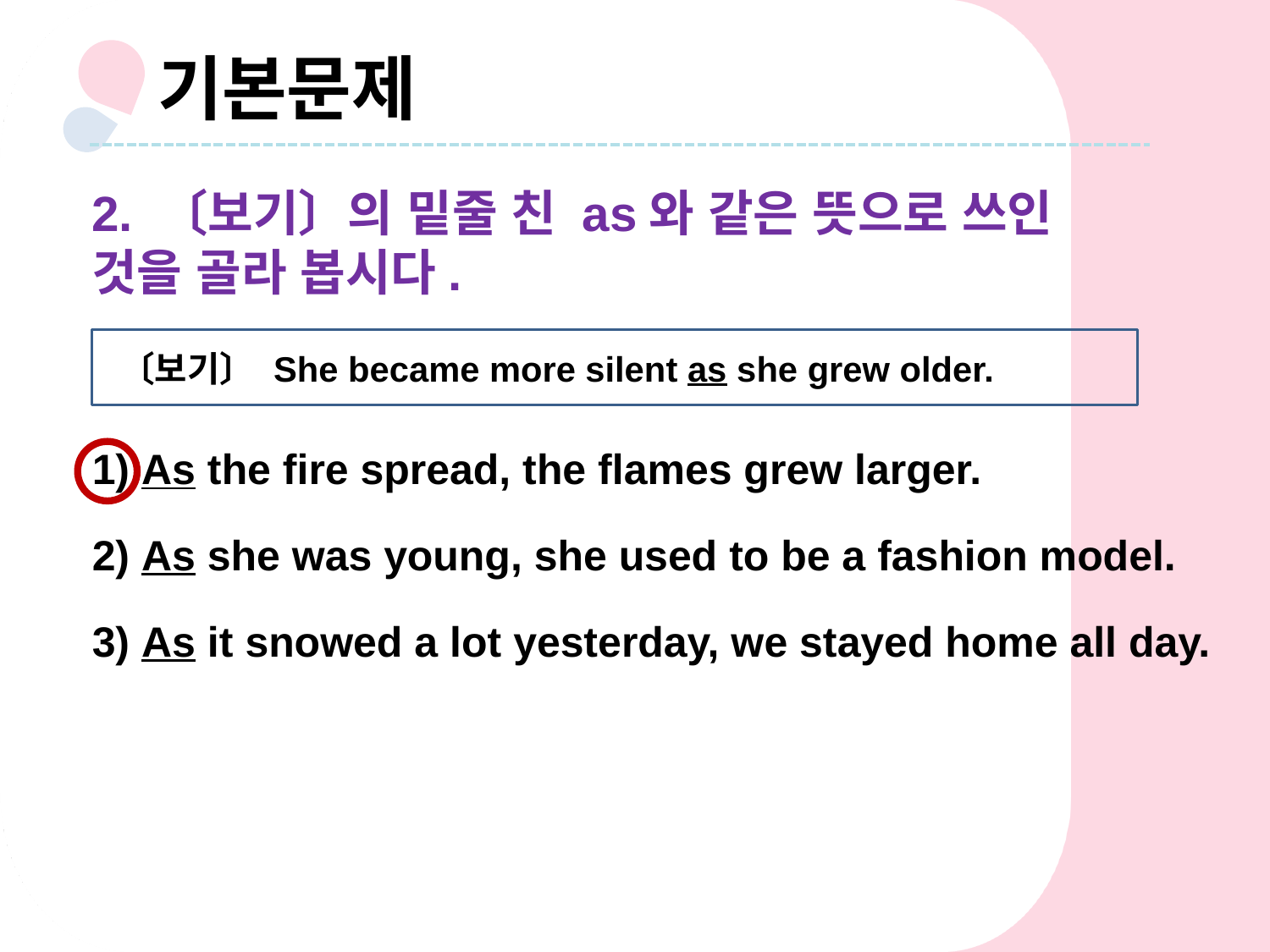

기본문제
2. 〔보기〕의 밑줄 친 as와 같은 뜻으로 쓰인 것을 골라 봅시다.

〔보기〕 She became more silent as she grew older.

1) As the fire spread, the flames grew larger.
2) As she was young, she used to be a fashion model.
3) As it snowed a lot yesterday, we stayed home all day.